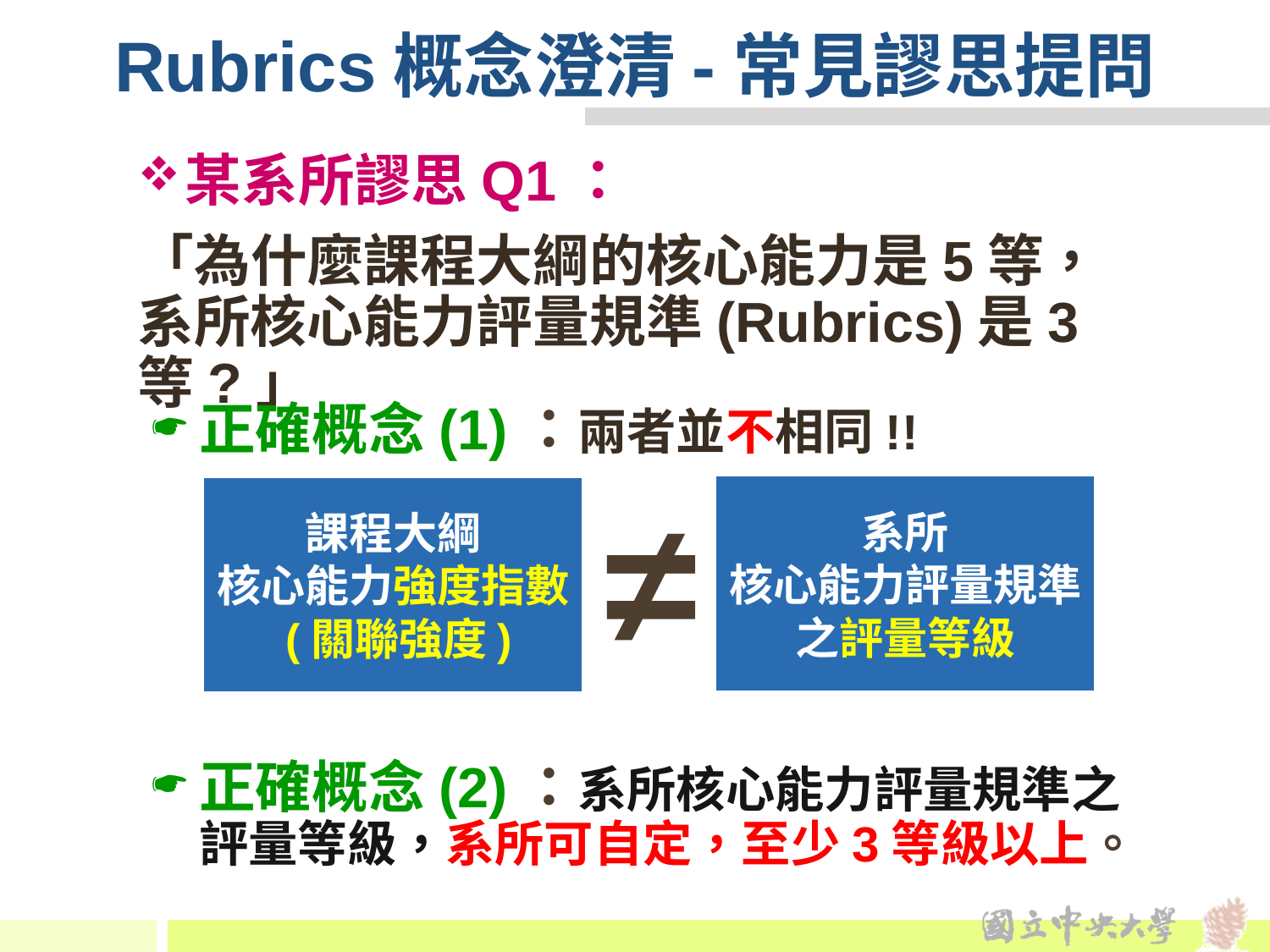

# Rubrics概念澄清-常見謬思提問
某系所謬思Q1：
「為什麼課程大綱的核心能力是5等，系所核心能力評量規準(Rubrics)是3等?」

正確概念(1)：兩者並不相同!!

≠
系所
核心能力評量規準
之評量等級
課程大綱
核心能力強度指數
 (關聯強度)

正確概念(2)：系所核心能力評量規準之評量等級，系所可自定，至少3等級以上。